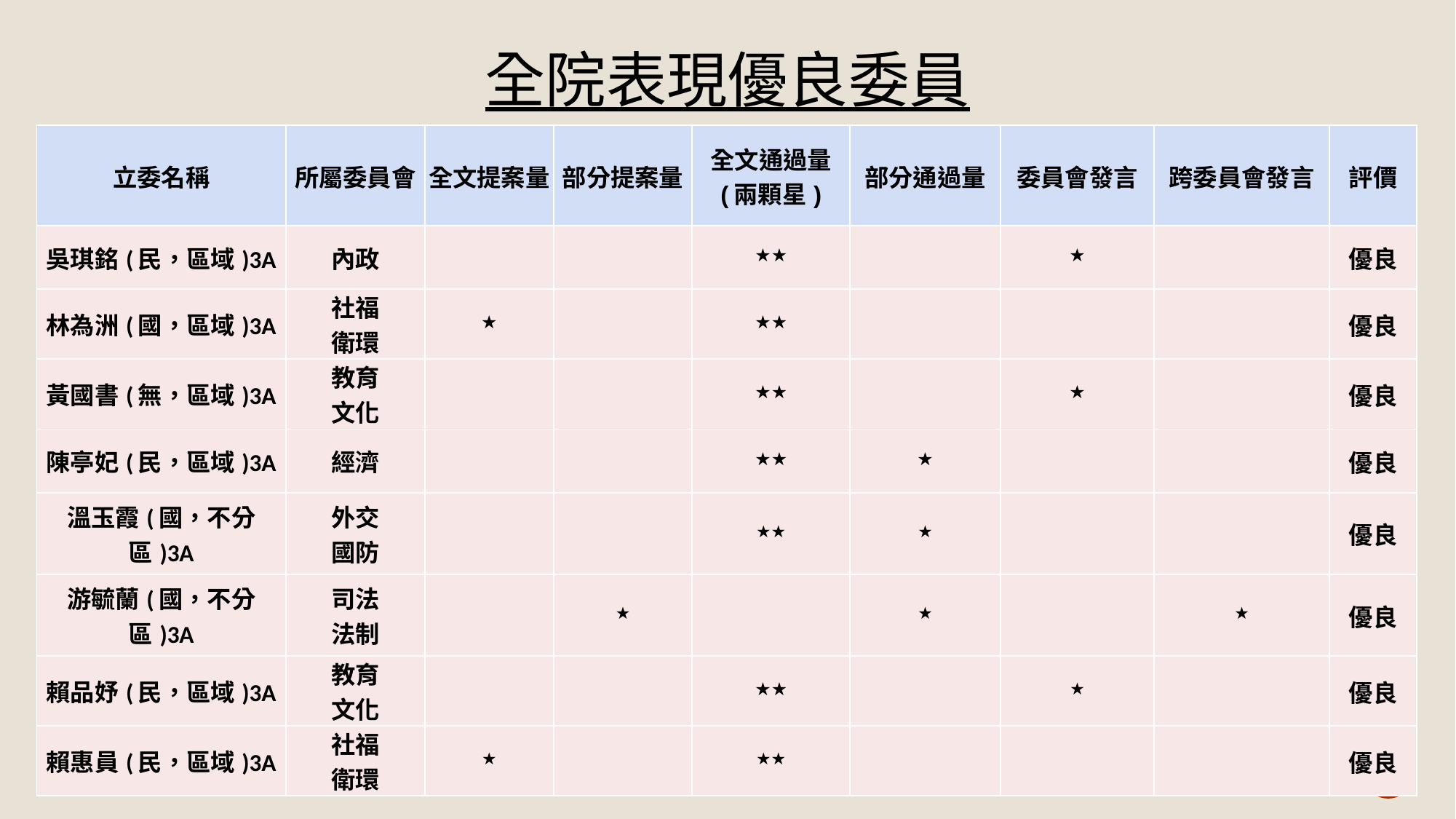

# 全院表現優良委員
| 立委名稱 | 所屬委員會 | 全文提案量 | 部分提案量 | 全文通過量 (兩顆星) | 部分通過量 | 委員會發言 | 跨委員會發言 | 評價 |
| --- | --- | --- | --- | --- | --- | --- | --- | --- |
| 吳琪銘(民，區域)3A | 內政 |  |  | ★★ |  | ★ |  | 優良 |
| 林為洲(國，區域)3A | 社福 衛環 | ★ |  | ★★ |  |  |  | 優良 |
| 黃國書(無，區域)3A | 教育 文化 |  |  | ★★ |  | ★ |  | 優良 |
| 陳亭妃(民，區域)3A | 經濟 |  |  | ★★ | ★ |  |  | 優良 |
| 溫玉霞(國，不分區)3A | 外交 國防 |  |  | ★★ | ★ |  |  | 優良 |
| 游毓蘭(國，不分區)3A | 司法 法制 |  | ★ |  | ★ |  | ★ | 優良 |
| 賴品妤(民，區域)3A | 教育 文化 |  |  | ★★ |  | ★ |  | 優良 |
| 賴惠員(民，區域)3A | 社福 衛環 | ★ |  | ★★ |  |  |  | 優良 |